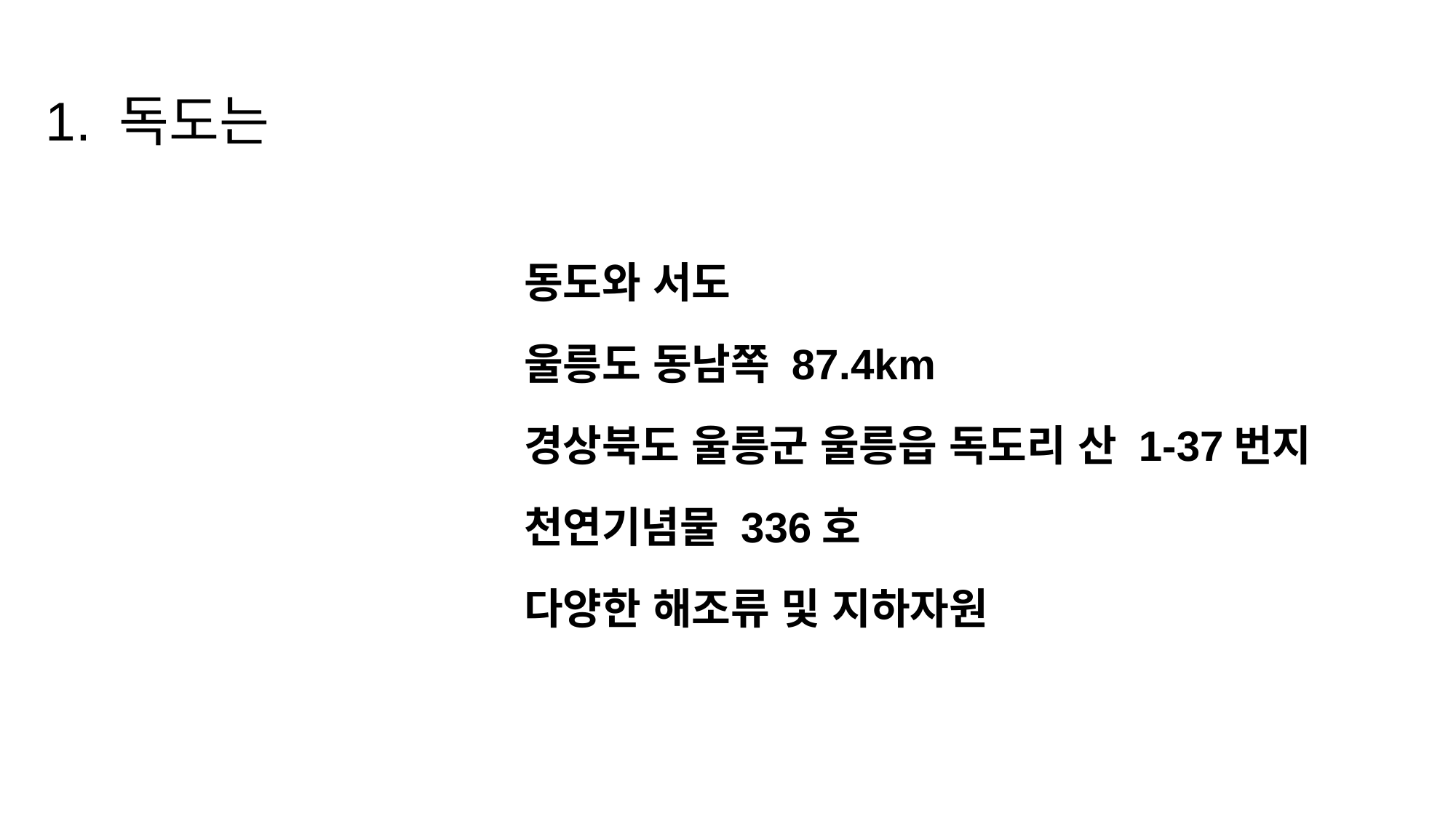

1. 독도는
동도와 서도
울릉도 동남쪽 87.4km
경상북도 울릉군 울릉읍 독도리 산 1-37번지
천연기념물 336호
다양한 해조류 및 지하자원